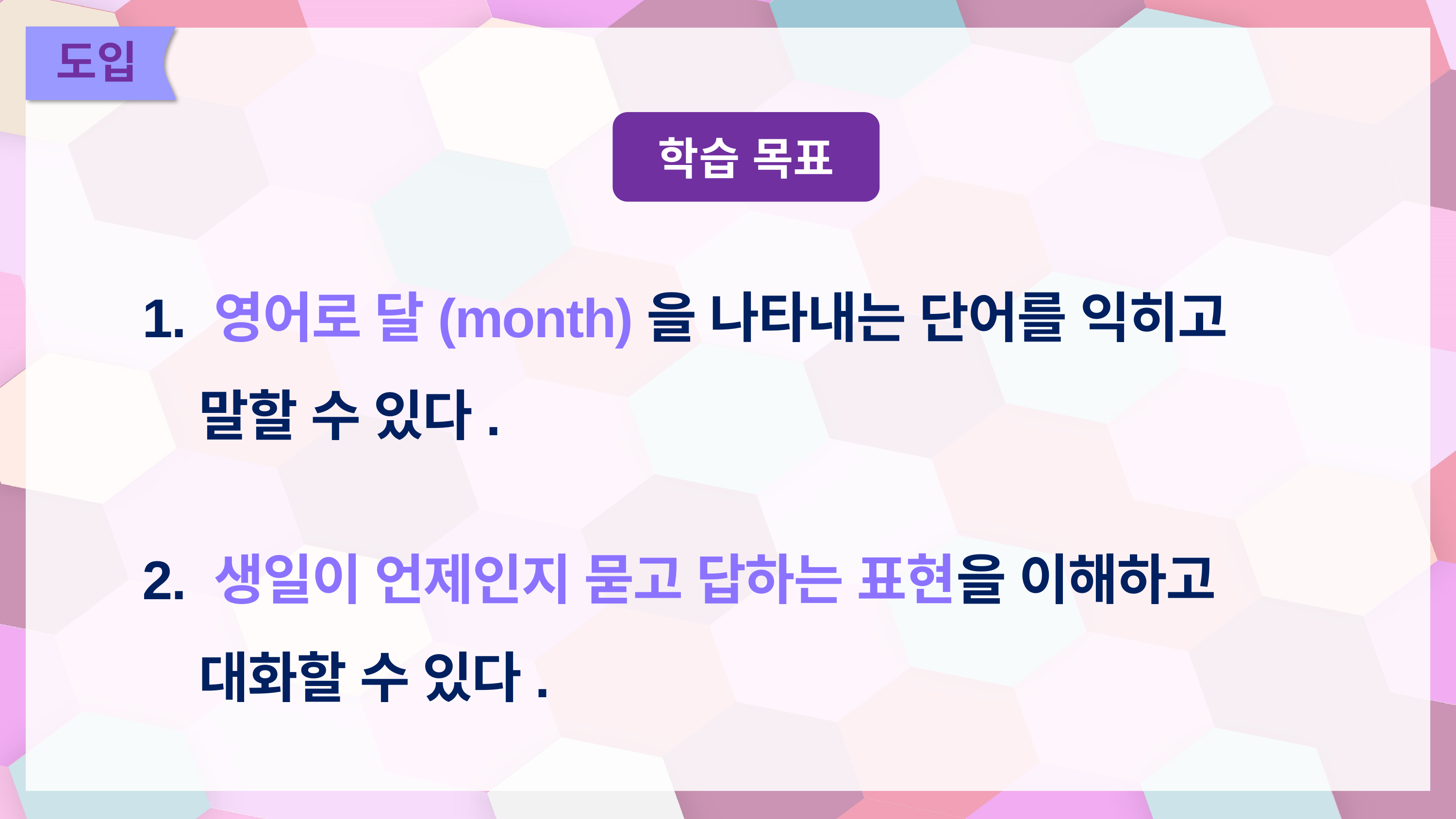

도입
학습 목표

1. 영어로 달(month)을 나타내는 단어를 익히고
   말할 수 있다.

2. 생일이 언제인지 묻고 답하는 표현을 이해하고
   대화할 수 있다.